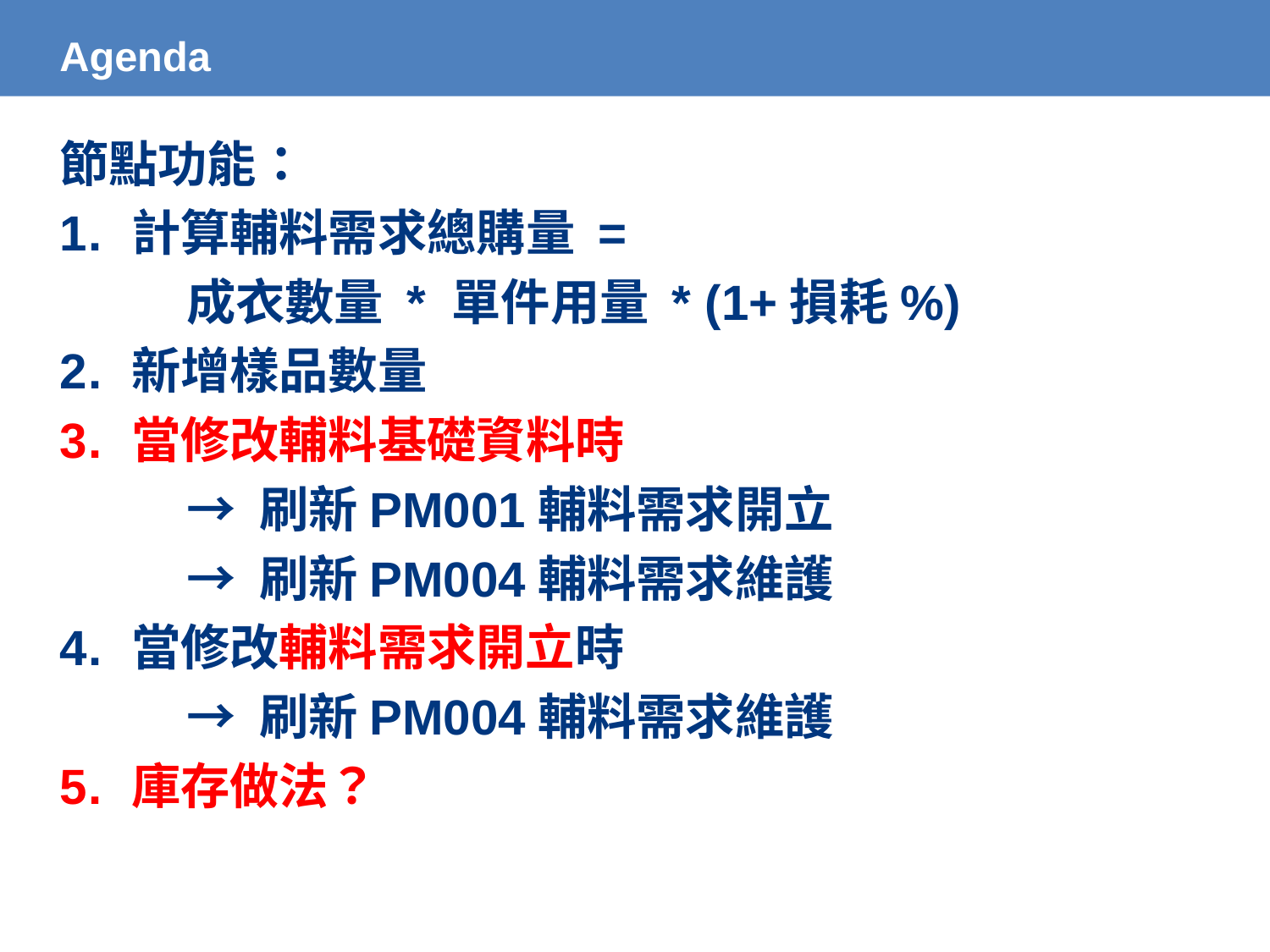

# Agenda
節點功能：
計算輔料需求總購量 =
	成衣數量 * 單件用量 * (1+損耗%)
新增樣品數量
當修改輔料基礎資料時
	→ 刷新PM001輔料需求開立
	→ 刷新PM004輔料需求維護
當修改輔料需求開立時
	→ 刷新PM004輔料需求維護
庫存做法？